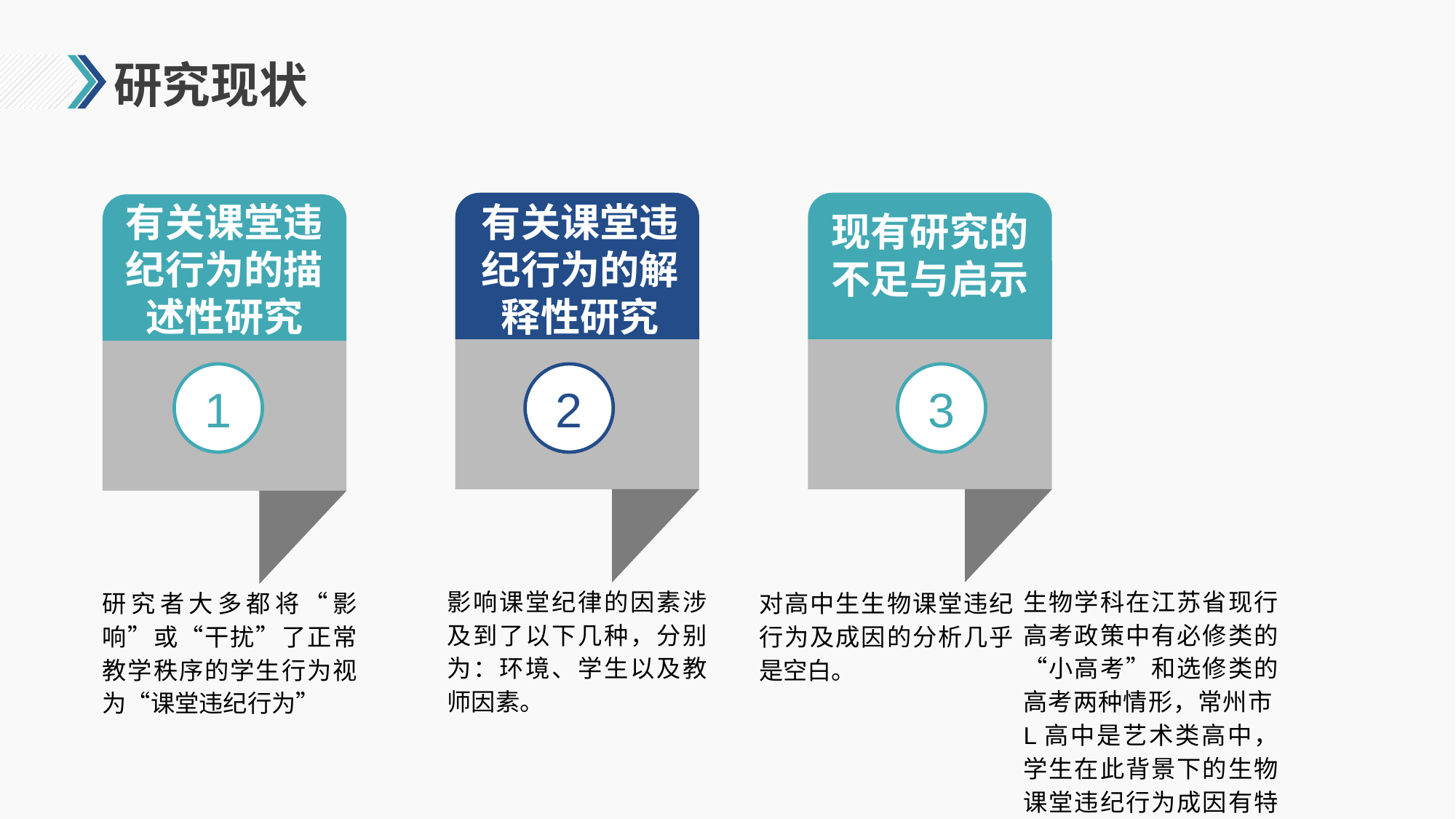

# 研究现状

有关课堂违纪行为的描述性研究
有关课堂违纪行为的解释性研究
现有研究的不足与启示
1
2
3
影响课堂纪律的因素涉及到了以下几种，分别为：环境、学生以及教师因素。
生物学科在江苏省现行高考政策中有必修类的“小高考”和选修类的高考两种情形，常州市L高中是艺术类高中，学生在此背景下的生物课堂违纪行为成因有特殊性。
研究者大多都将“影响”或“干扰”了正常教学秩序的学生行为视为“课堂违纪行为”
对高中生生物课堂违纪行为及成因的分析几乎是空白。